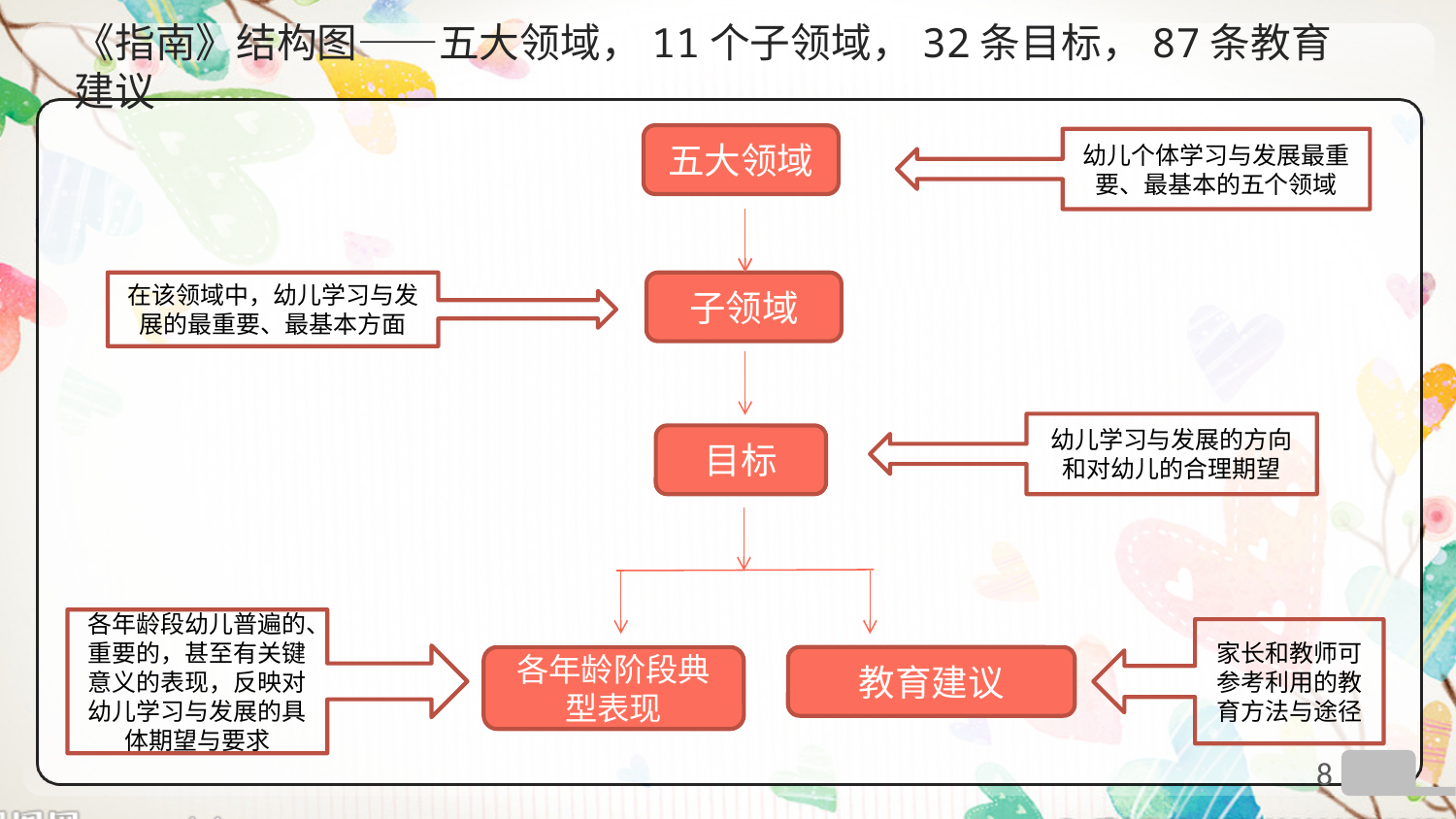

# 《指南》结构图——五大领域，11个子领域，32条目标，87条教育建议

五大领域
幼儿个体学习与发展最重要、最基本的五个领域
在该领域中，幼儿学习与发展的最重要、最基本方面
子领域
幼儿学习与发展的方向和对幼儿的合理期望
目标
各年龄段幼儿普遍的、重要的，甚至有关键意义的表现，反映对幼儿学习与发展的具体期望与要求
家长和教师可参考利用的教育方法与途径
各年龄阶段典型表现
教育建议